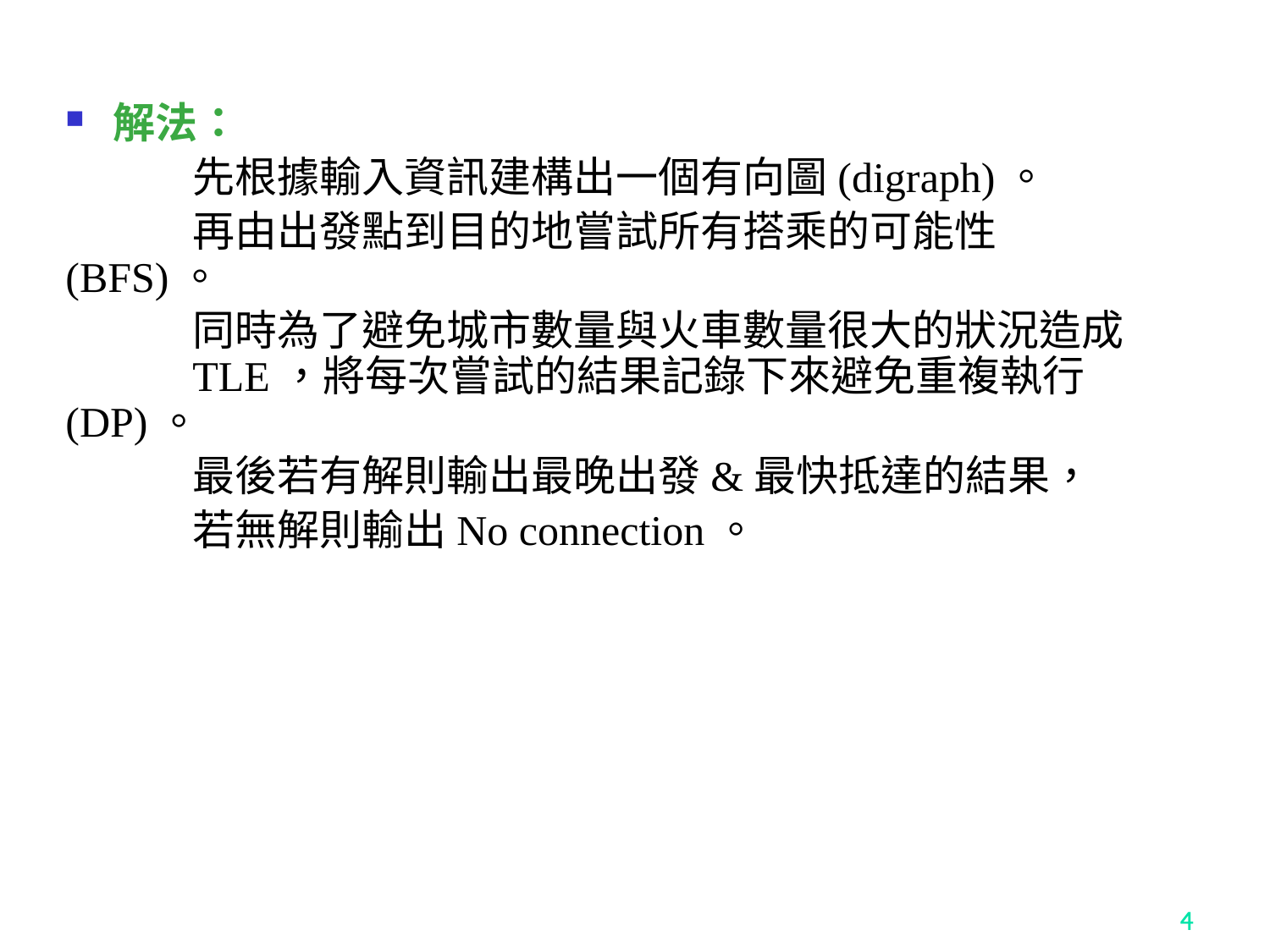

解法：
	先根據輸入資訊建構出一個有向圖(digraph)。
	再由出發點到目的地嘗試所有搭乘的可能性(BFS)。
	同時為了避免城市數量與火車數量很大的狀況造成	TLE，將每次嘗試的結果記錄下來避免重複執行(DP)。
	最後若有解則輸出最晚出發&最快抵達的結果，
	若無解則輸出No connection。

4